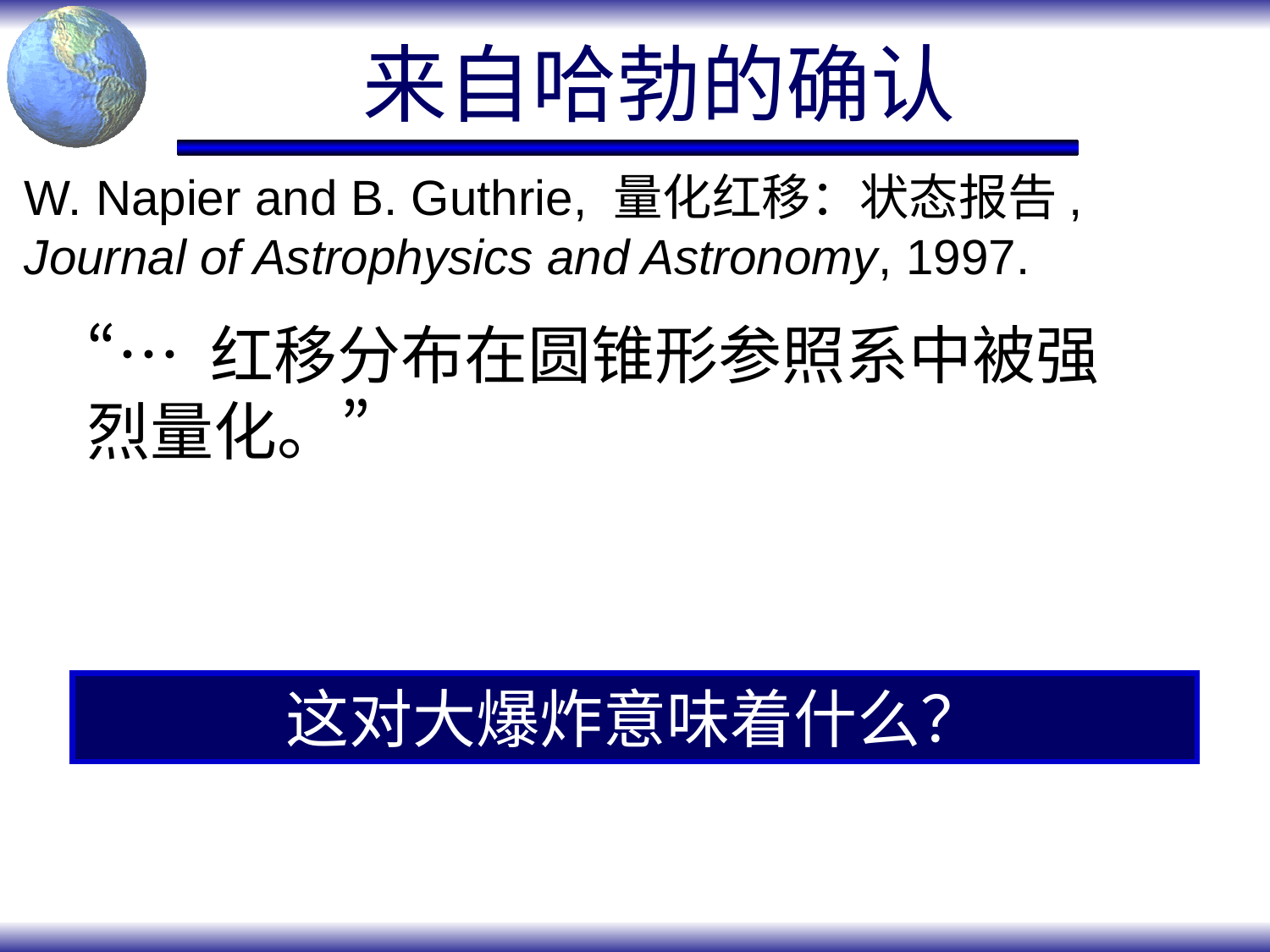

# 来自哈勃的确认
W. Napier and B. Guthrie, 量化红移：状态报告, Journal of Astrophysics and Astronomy, 1997.
“… 红移分布在圆锥形参照系中被强烈量化。”
这对大爆炸意味着什么？